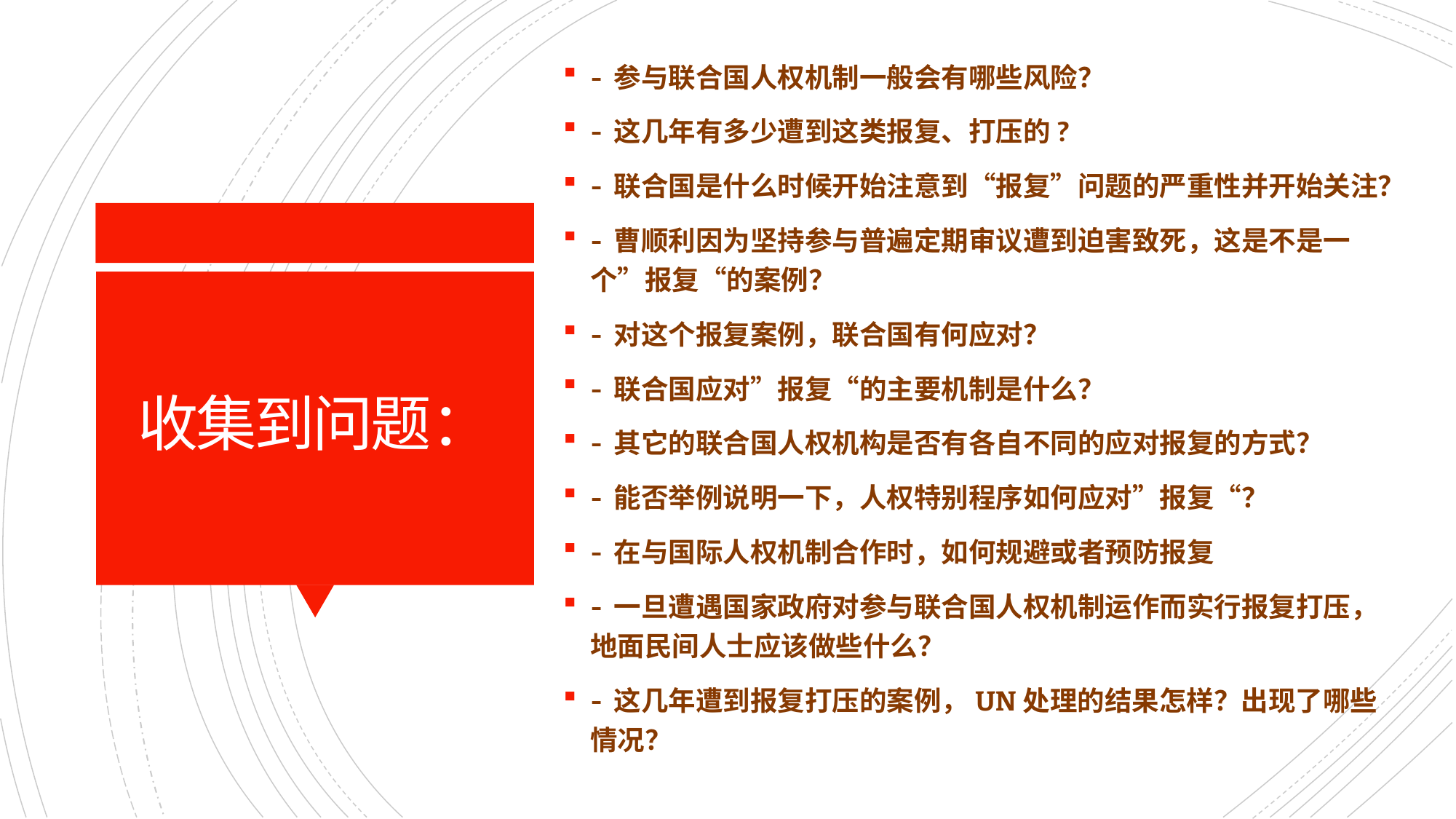

- 参与联合国人权机制一般会有哪些风险？
- 这几年有多少遭到这类报复、打压的?
- 联合国是什么时候开始注意到“报复”问题的严重性并开始关注？
- 曹顺利因为坚持参与普遍定期审议遭到迫害致死，这是不是一个”报复“的案例？
- 对这个报复案例，联合国有何应对？
- 联合国应对”报复“的主要机制是什么？
- 其它的联合国人权机构是否有各自不同的应对报复的方式？
- 能否举例说明一下，人权特别程序如何应对”报复“？
- 在与国际人权机制合作时，如何规避或者预防报复
- 一旦遭遇国家政府对参与联合国人权机制运作而实行报复打压，地面民间人士应该做些什么？
- 这几年遭到报复打压的案例，UN处理的结果怎样？出现了哪些情况？

# 收集到问题：